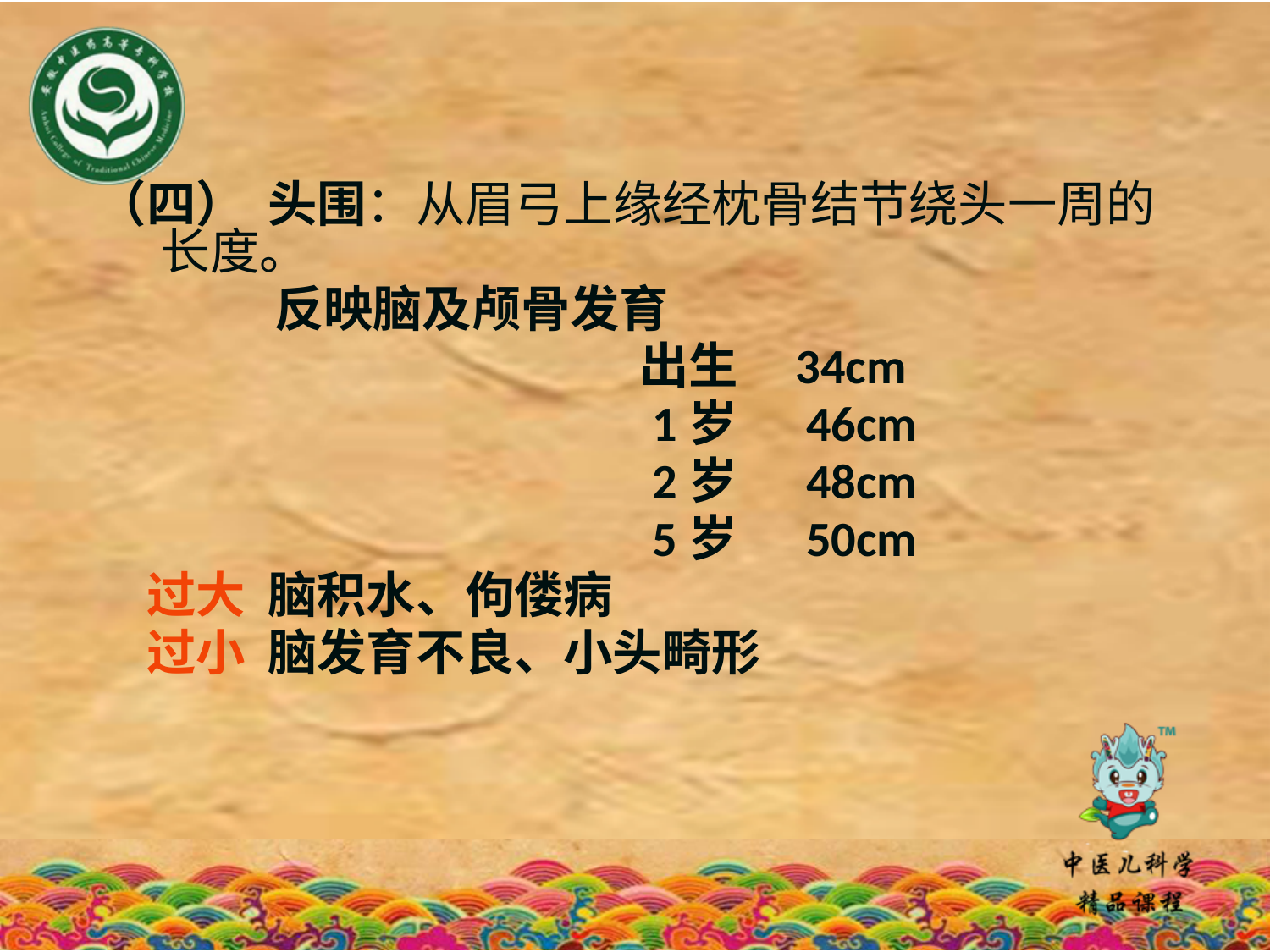

（四）  头围：从眉弓上缘经枕骨结节绕头一周的长度。
               反映脑及颅骨发育
　                                            出生    34cm
　                                            1岁     46cm
　                                            2岁     48cm
　                                            5岁     50cm
　过大  脑积水、佝偻病
　过小  脑发育不良、小头畸形